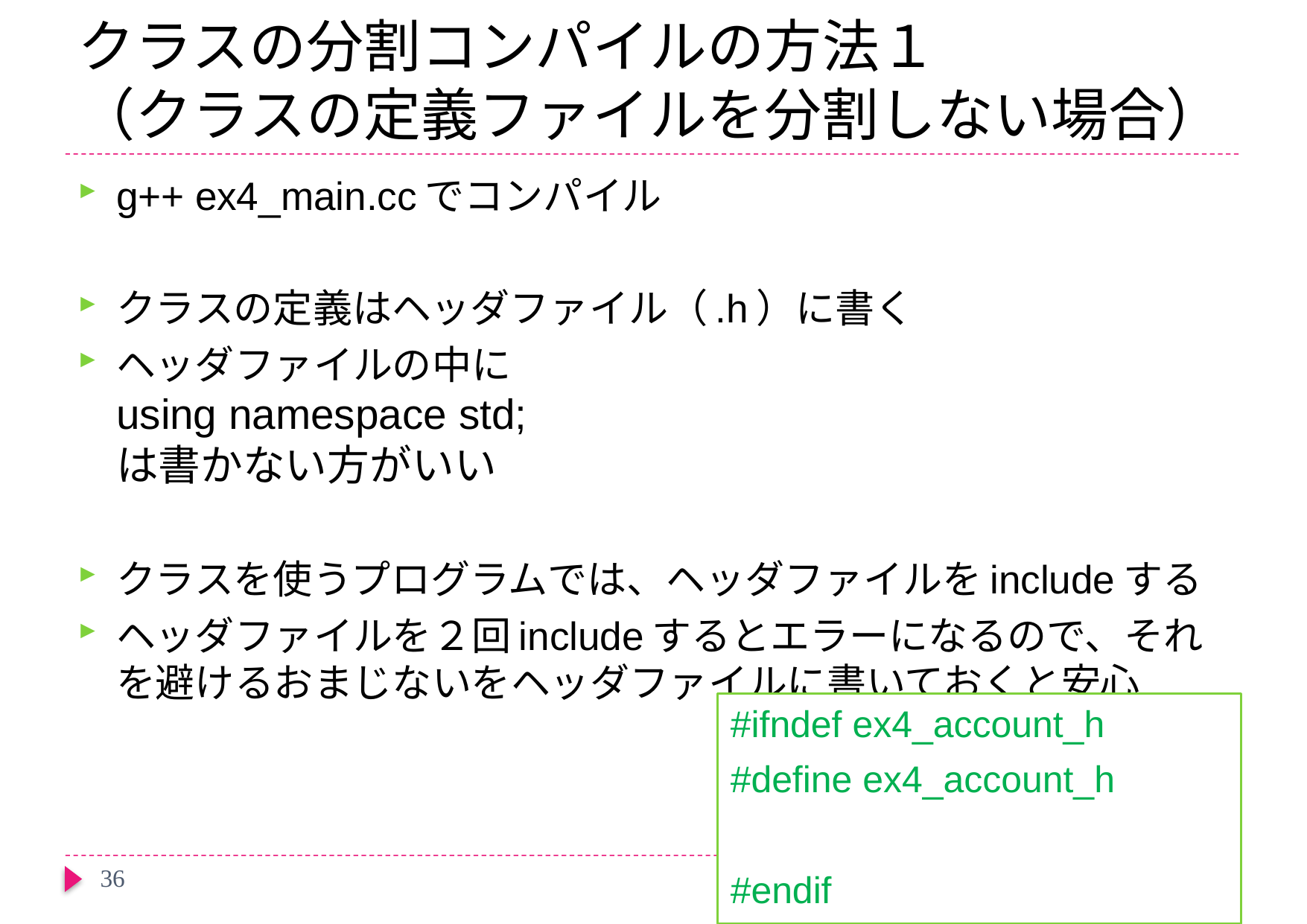

# クラスの分割コンパイルの方法１ （クラスの定義ファイルを分割しない場合）
g++ ex4_main.ccでコンパイル

クラスの定義はヘッダファイル（.h）に書く
ヘッダファイルの中に
using namespace std;
は書かない方がいい

クラスを使うプログラムでは、ヘッダファイルをincludeする
ヘッダファイルを２回includeするとエラーになるので、それを避けるおまじないをヘッダファイルに書いておくと安心

#ifndef ex4_account_h
#define ex4_account_h

#endif

36